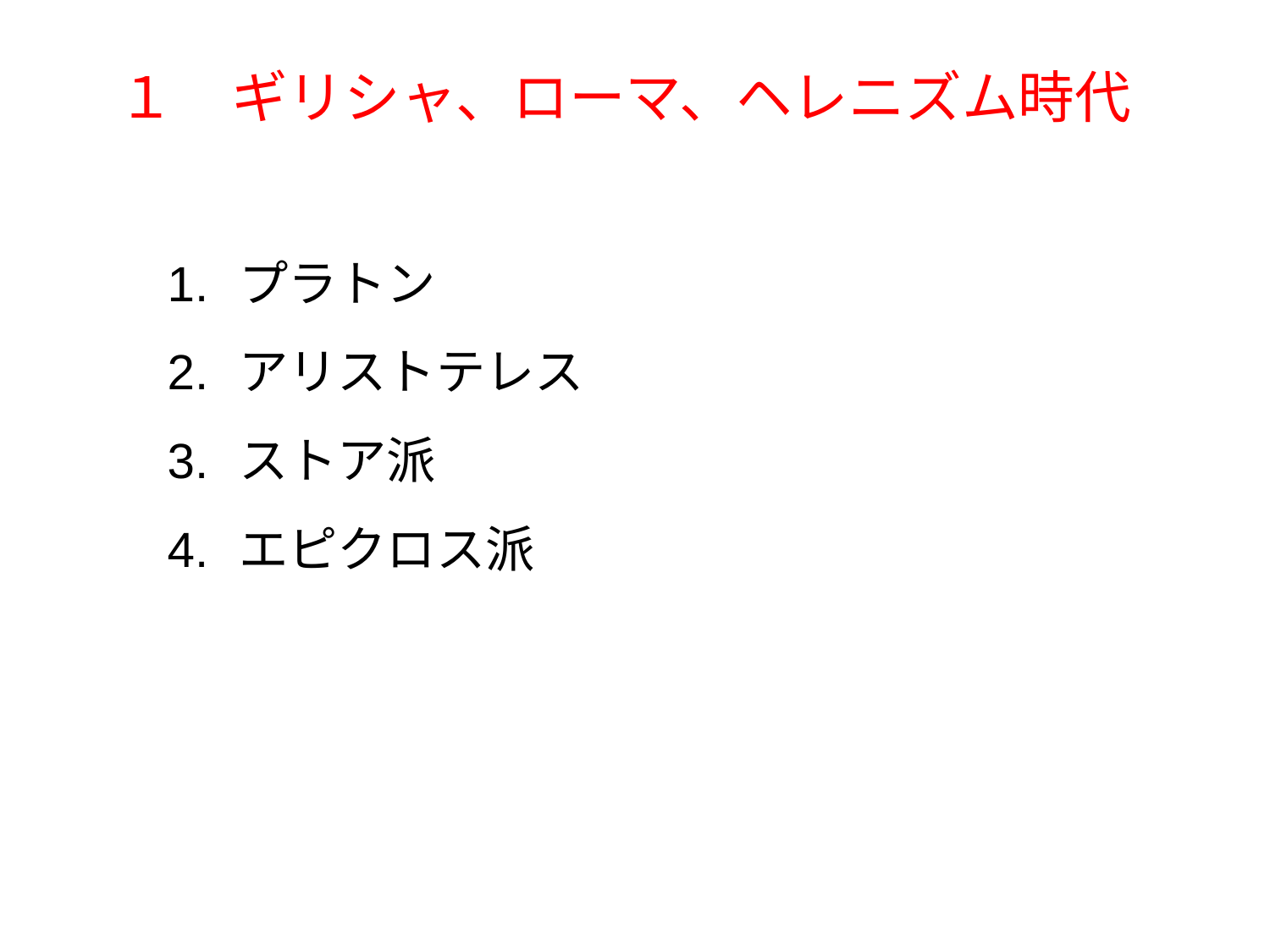

# １　ギリシャ、ローマ、ヘレニズム時代
プラトン
アリストテレス
ストア派
エピクロス派